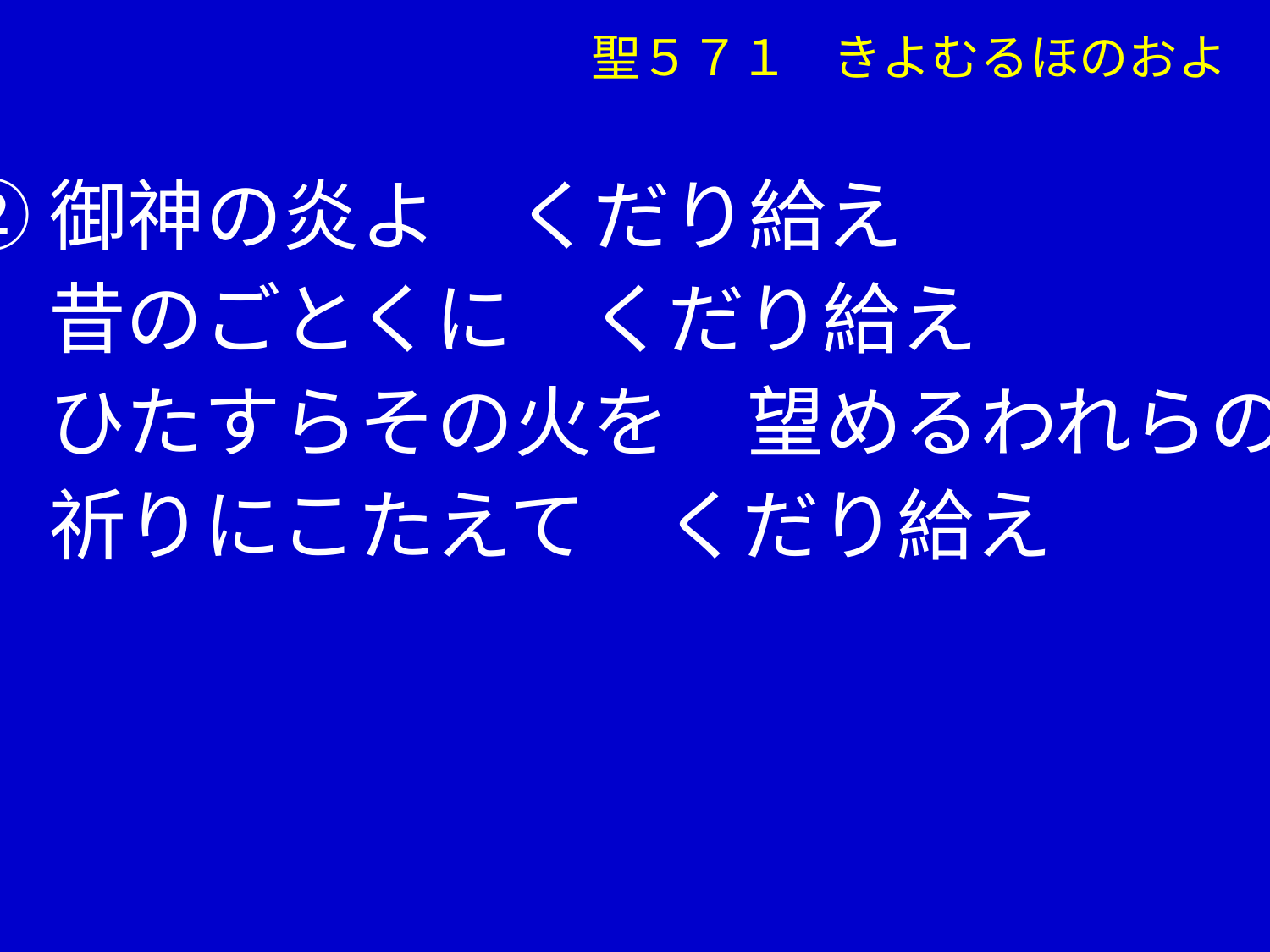

聖５７１    きよむるほのおよ
②御神の炎よ　くだり給え
　 昔のごとくに　くだり給え
　 ひたすらその火を　望めるわれらの
　 祈りにこたえて　くだり給え